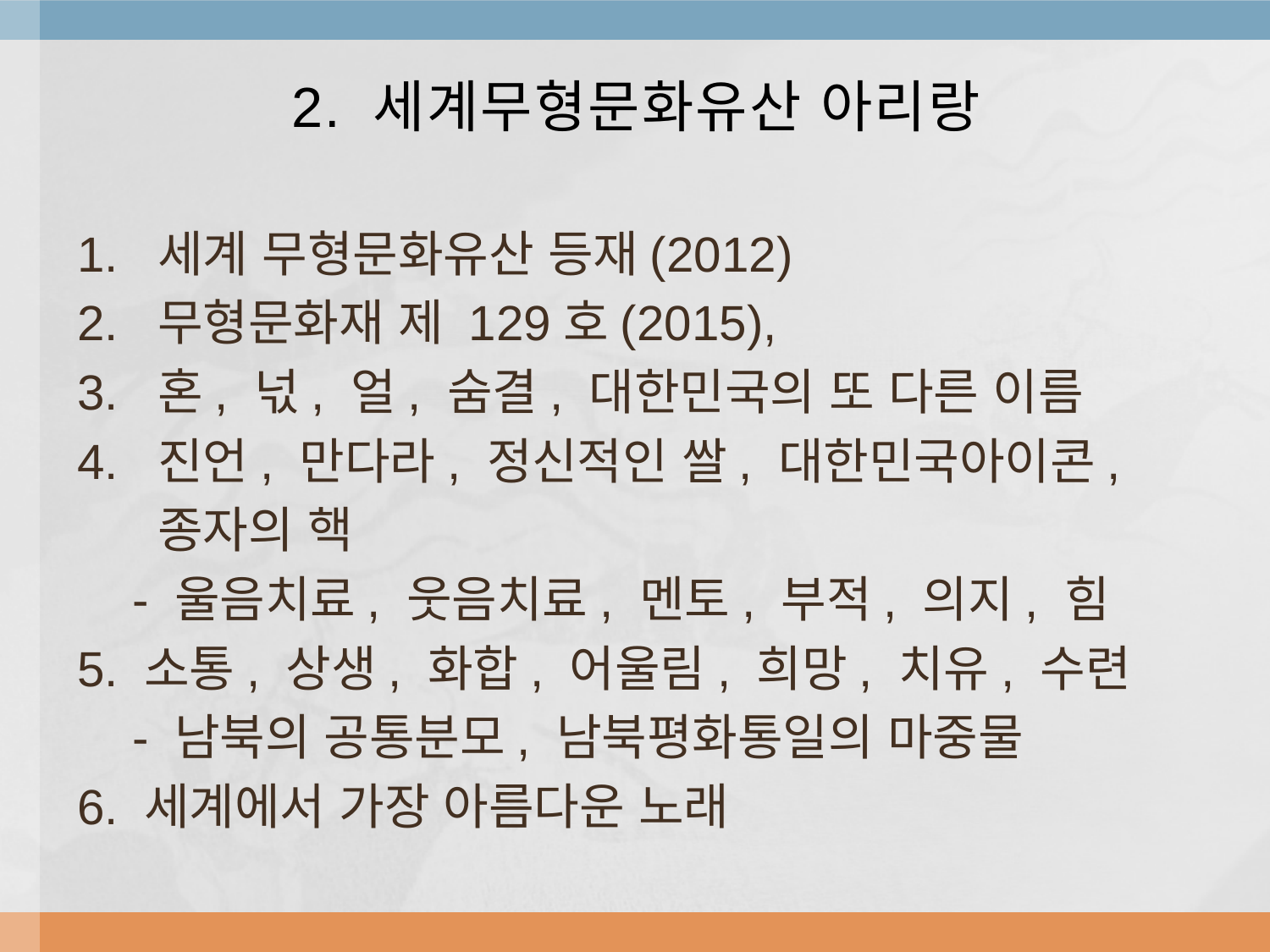

# 2. 세계무형문화유산 아리랑
1.  세계 무형문화유산 등재(2012)
2.  무형문화재 제 129호(2015),
3.  혼, 넋, 얼, 숨결, 대한민국의 또 다른 이름
4.  진언, 만다라, 정신적인 쌀, 대한민국아이콘,
     종자의 핵
    - 울음치료, 웃음치료, 멘토, 부적, 의지, 힘
5. 소통, 상생, 화합, 어울림, 희망, 치유, 수련
    - 남북의 공통분모, 남북평화통일의 마중물
6. 세계에서 가장 아름다운 노래